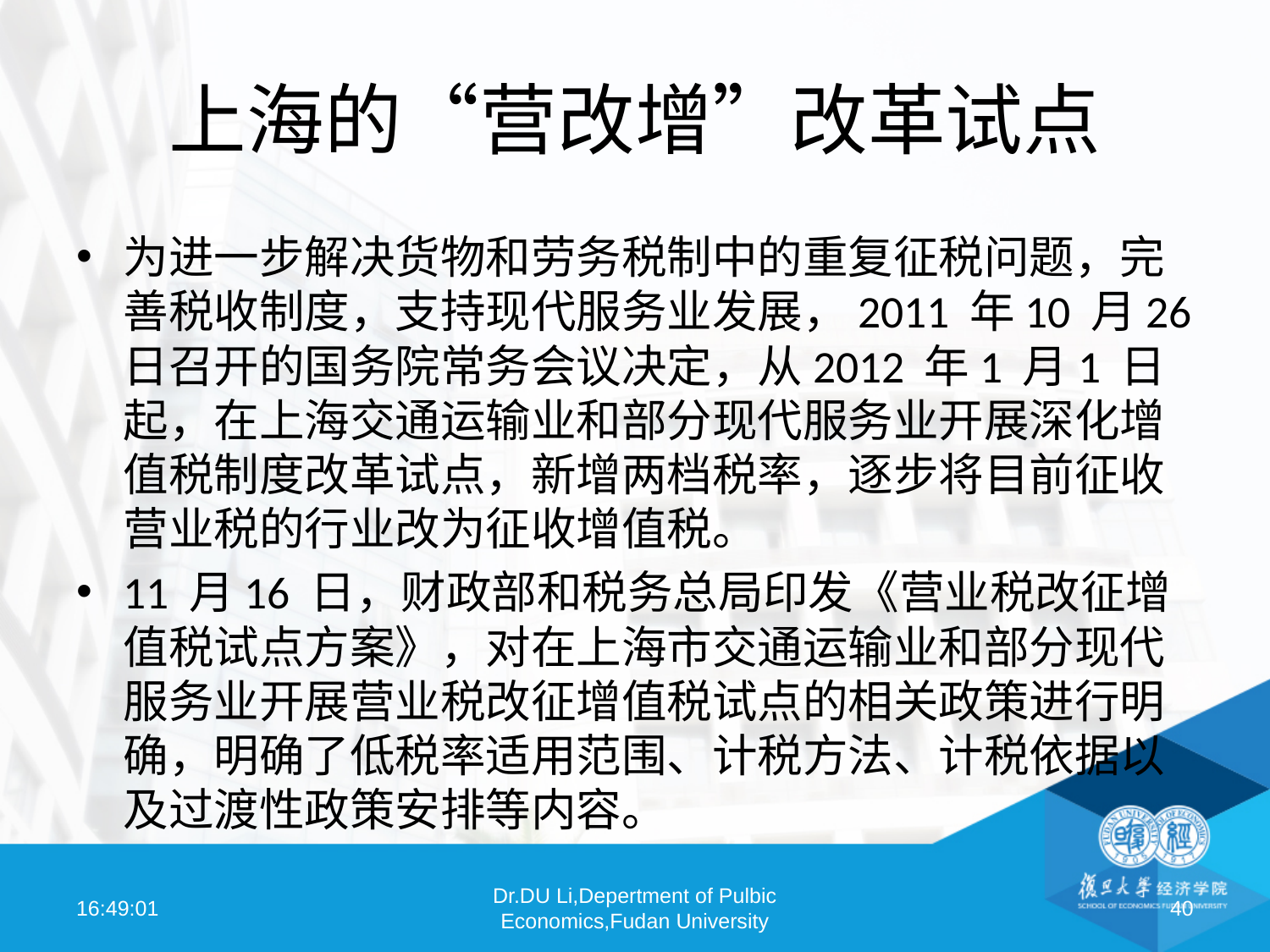

# 上海的“营改增”改革试点
为进一步解决货物和劳务税制中的重复征税问题，完善税收制度，支持现代服务业发展，2011 年10 月26 日召开的国务院常务会议决定，从2012 年1 月1 日起，在上海交通运输业和部分现代服务业开展深化增值税制度改革试点，新增两档税率，逐步将目前征收营业税的行业改为征收增值税。
11 月16 日，财政部和税务总局印发《营业税改征增值税试点方案》，对在上海市交通运输业和部分现代服务业开展营业税改征增值税试点的相关政策进行明确，明确了低税率适用范围、计税方法、计税依据以及过渡性政策安排等内容。
16:49:01
Dr.DU Li,Depertment of Pulbic Economics,Fudan University
40